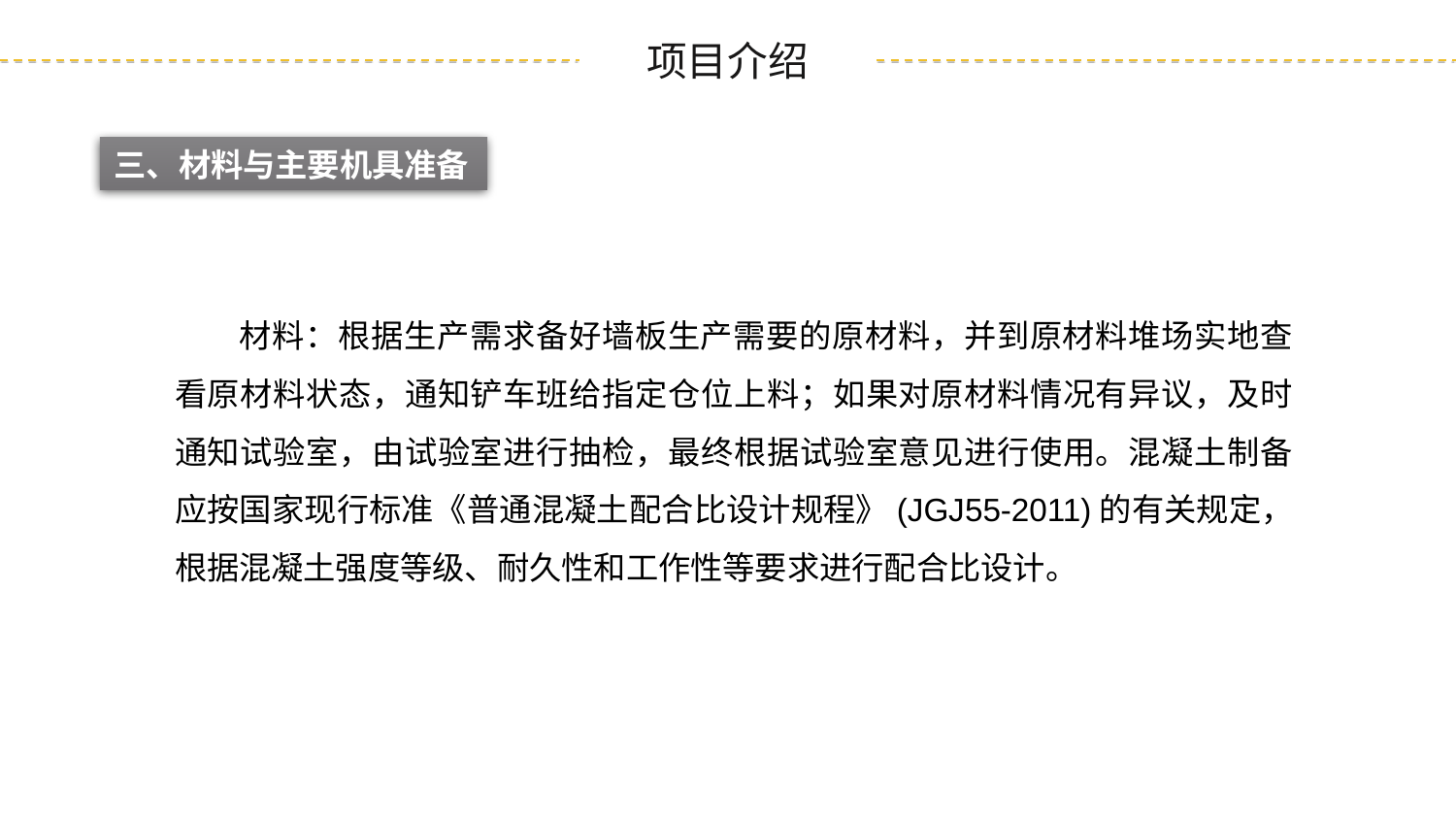

三、材料与主要机具准备
       材料：根据生产需求备好墙板生产需要的原材料，并到原材料堆场实地查看原材料状态，通知铲车班给指定仓位上料；如果对原材料情况有异议，及时通知试验室，由试验室进行抽检，最终根据试验室意见进行使用。混凝土制备应按国家现行标准《普通混凝土配合比设计规程》(JGJ55-2011)的有关规定，根据混凝土强度等级、耐久性和工作性等要求进行配合比设计。